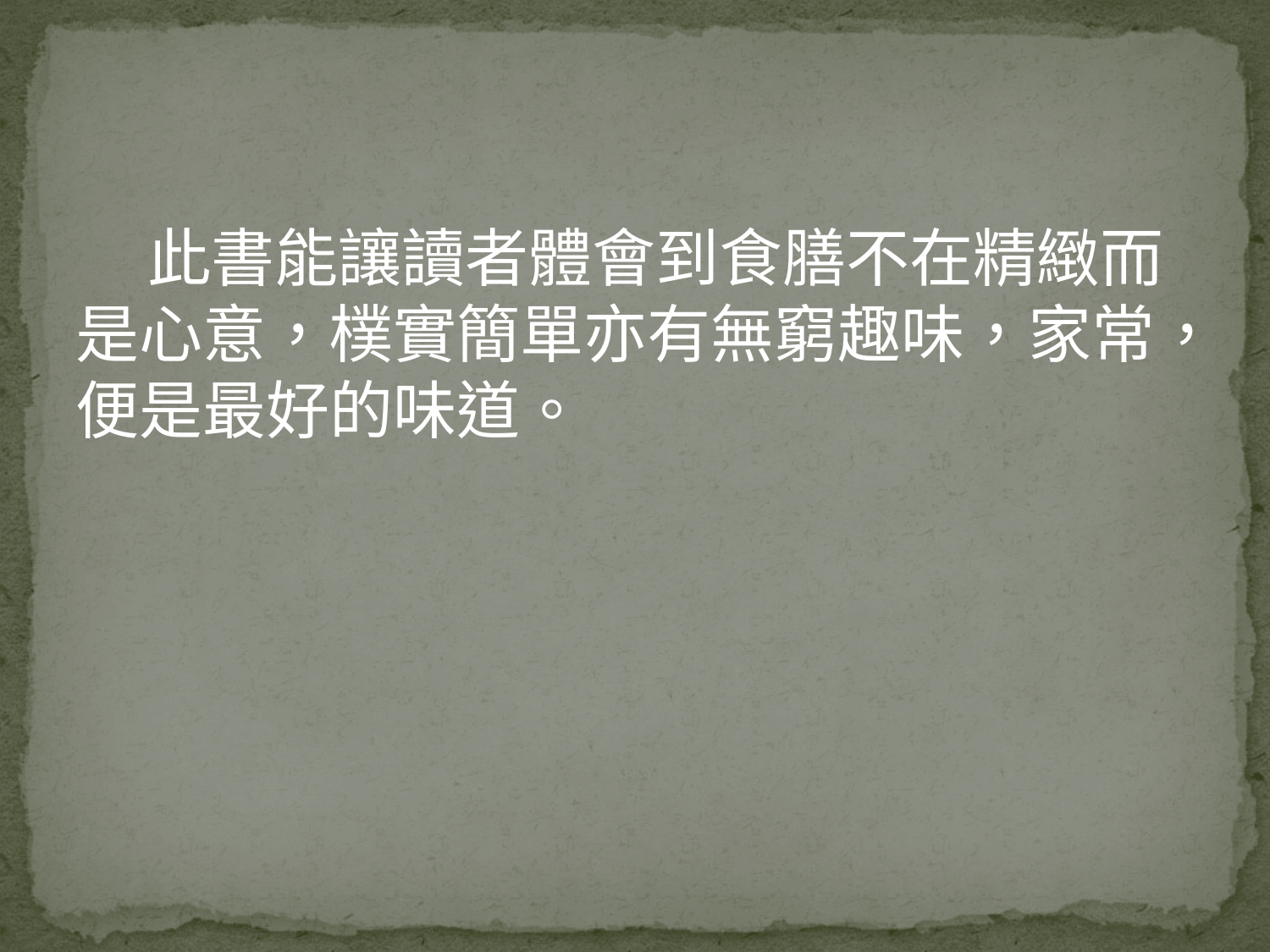

#
    此書能讓讀者體會到食膳不在精緻而是心意，樸實簡單亦有無窮趣味，家常，便是最好的味道。